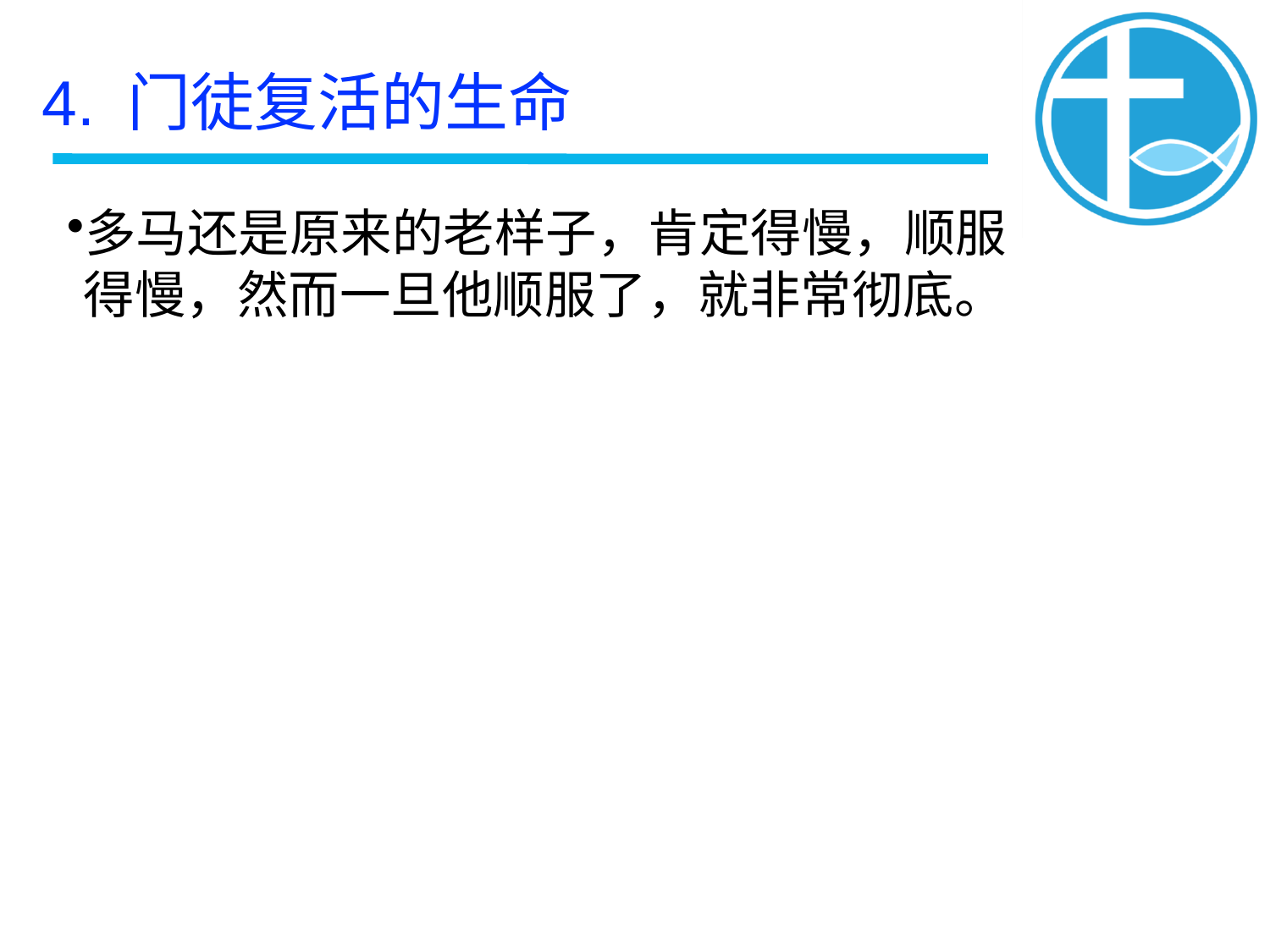

4. 门徒复活的生命
多马还是原来的老样子，肯定得慢，顺服得慢，然而一旦他顺服了，就非常彻底。